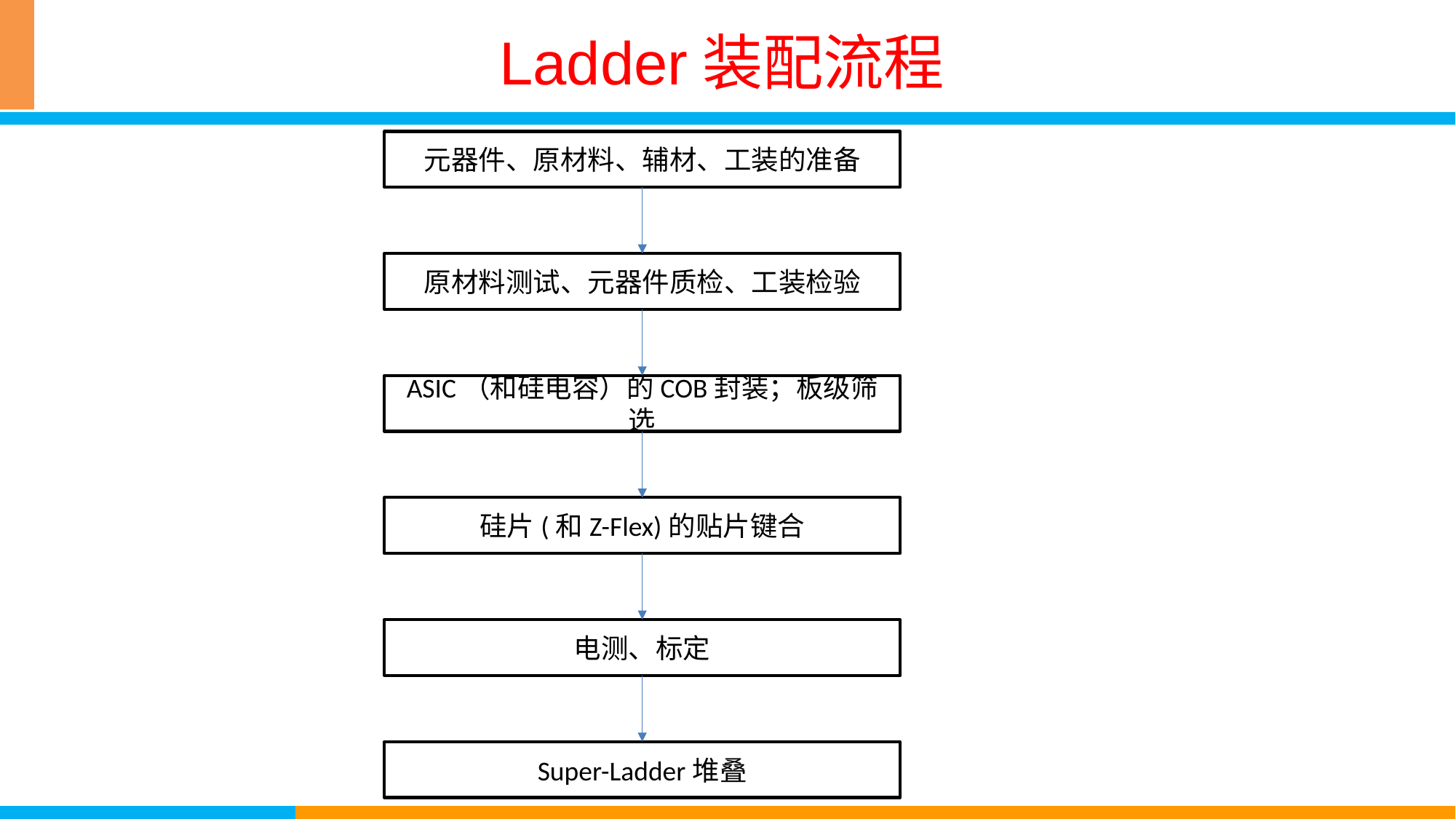

# Ladder装配流程
元器件、原材料、辅材、工装的准备
原材料测试、元器件质检、工装检验
ASIC（和硅电容）的COB封装；板级筛选
硅片(和Z-Flex)的贴片键合
电测、标定
Super-Ladder堆叠